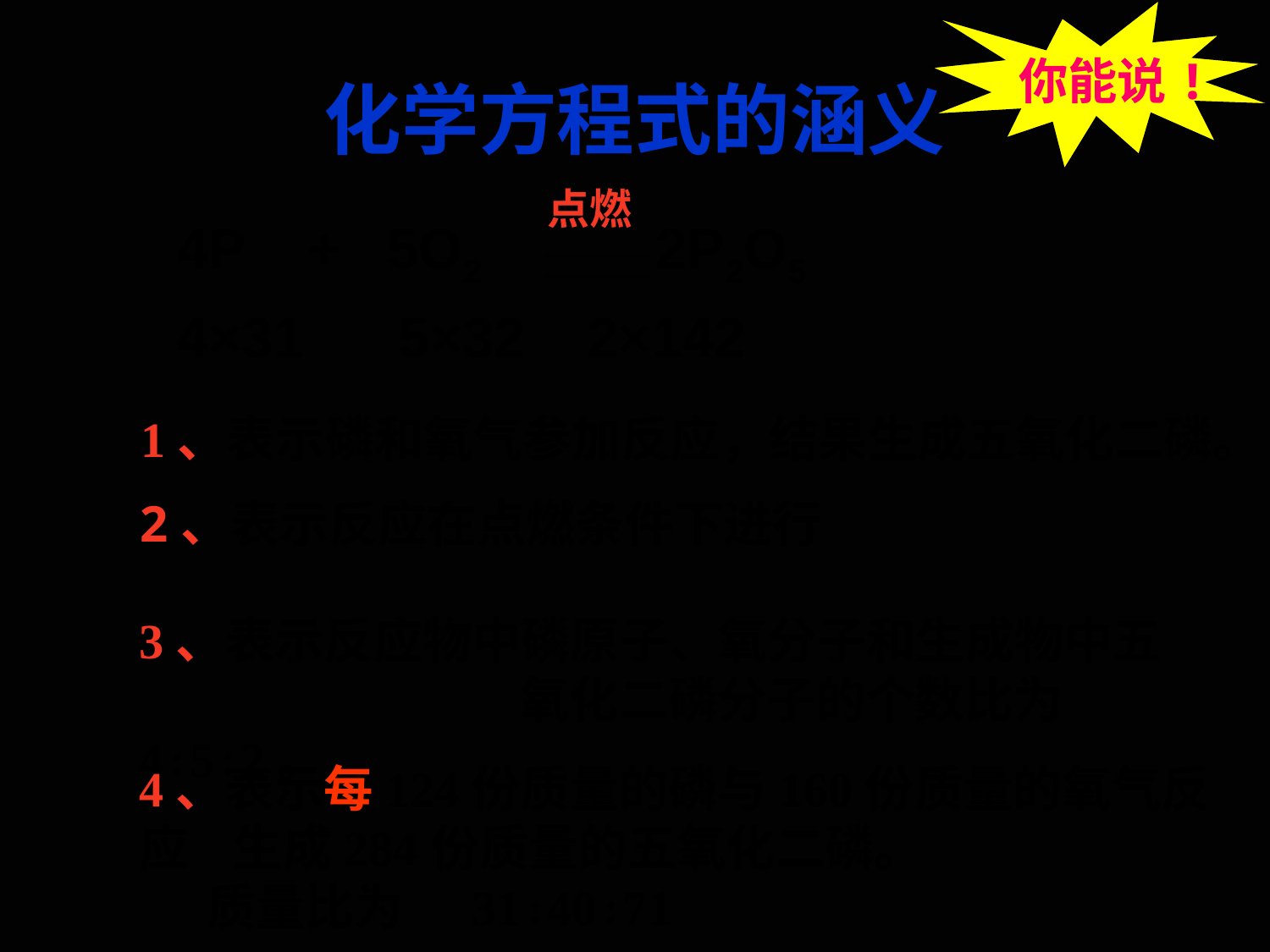

你能说!
# 化学方程式的涵义
点燃
4P    +   5O2            2P2O5
4×31      5×32    2×142

1、表示磷和氧气参加反应，结果生成五氧化二磷。
2、表示反应在点燃条件下进行
3、表示反应物中磷原子、氧分子和生成物中五                                    氧化二磷分子的个数比为4∶5∶2。
4、表示每124份质量的磷与160份质量的氧气反应    生成284份质量的五氧化二磷。                                  质量比为     31∶40∶71